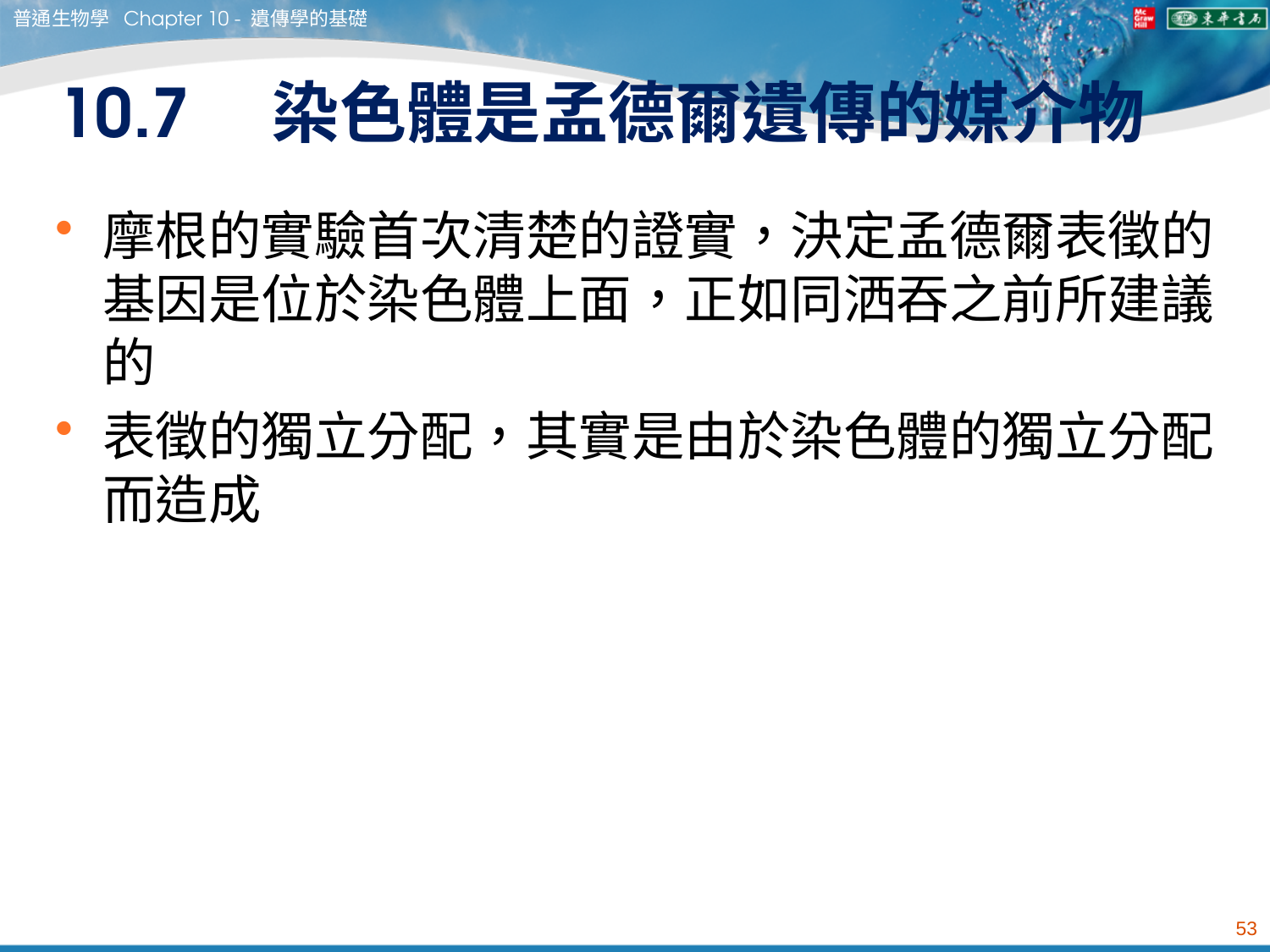

普通生物學  Chapter 10 - 遺傳學的基礎
# 10.7　染色體是孟德爾遺傳的媒介物
摩根的實驗首次清楚的證實，決定孟德爾表徵的基因是位於染色體上面，正如同洒吞之前所建議的
表徵的獨立分配，其實是由於染色體的獨立分配而造成
53